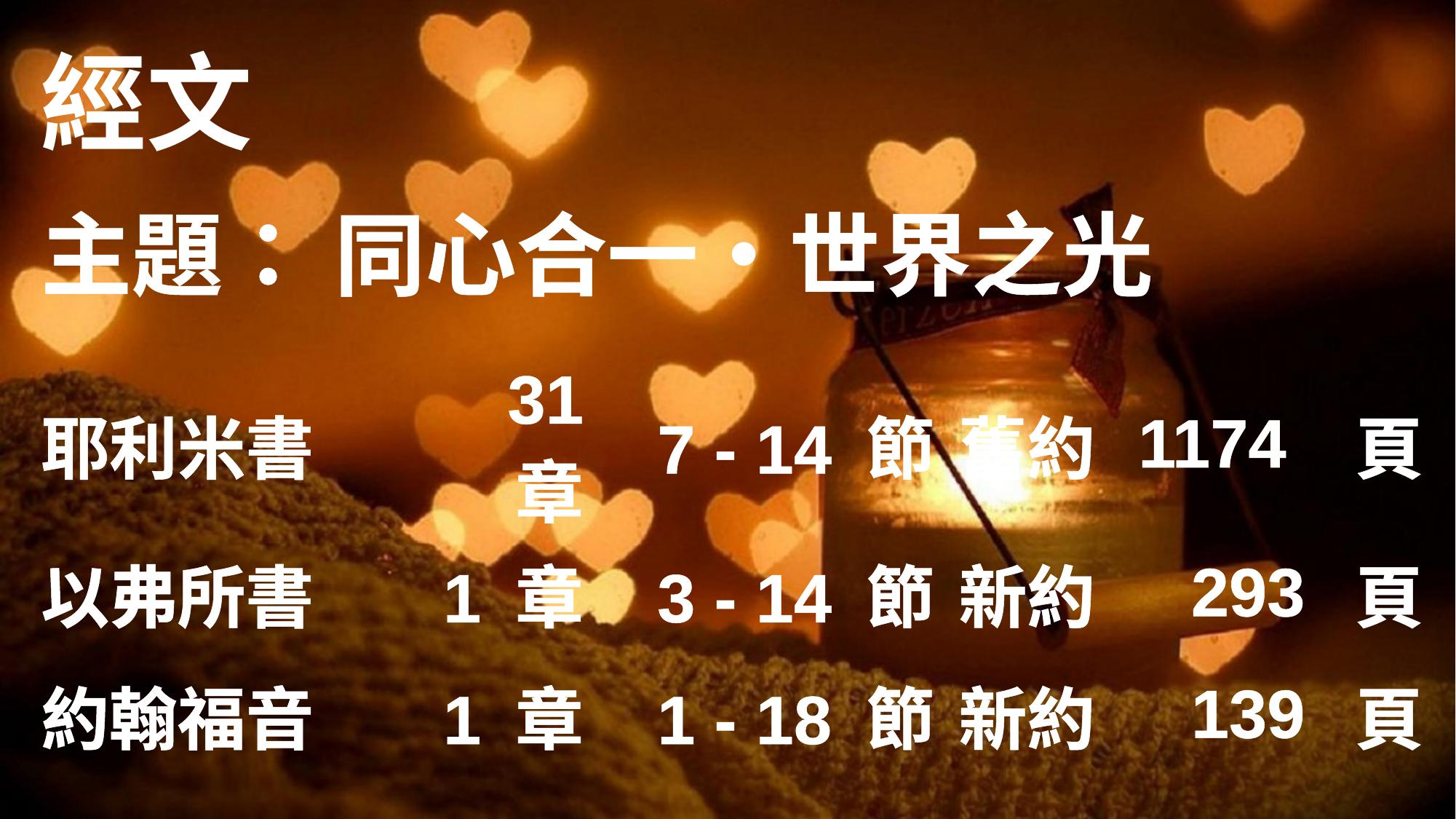

經文
主題： 同心合一・世界之光
| 耶利米書 | 31 章 | 7 - 14 節 | 舊約 | 1174 | 頁 |
| --- | --- | --- | --- | --- | --- |
| 以弗所書 | 1 章 | 3 - 14 節 | 新約 | 293 | 頁 |
| 約翰福音 | 1 章 | 1 - 18 節 | 新約 | 139 | 頁 |